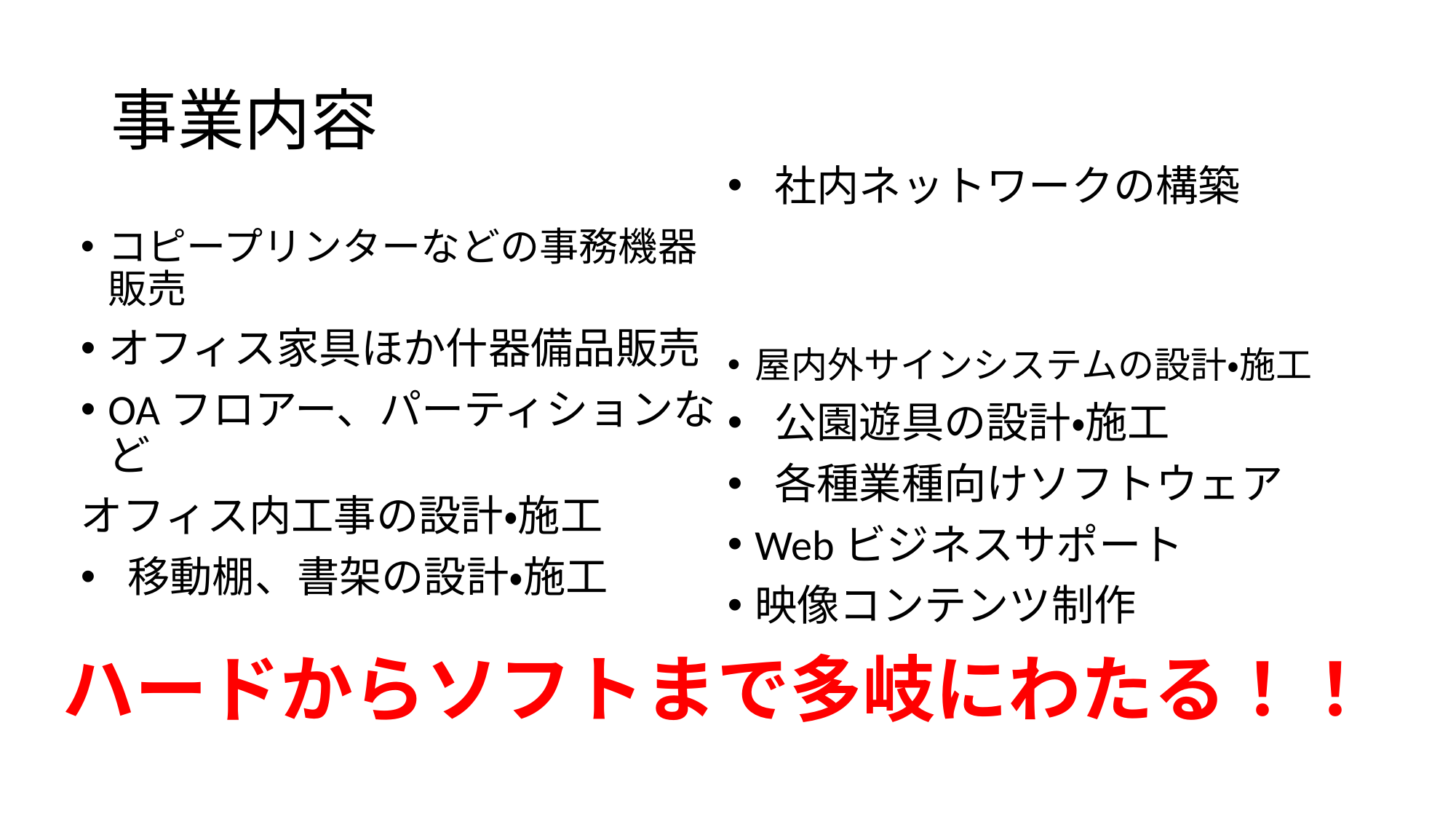

# 事業内容

コピープリンターなどの事務機器販売
オフィス家具ほか什器備品販売
OAフロアー、パーティションなど
オフィス内工事の設計・施工
 移動棚、書架の設計・施工
 社内ネットワークの構築

屋内外サインシステムの設計・施工
 公園遊具の設計・施工
 各種業種向けソフトウェア
Webビジネスサポート
映像コンテンツ制作
ハードからソフトまで多岐にわたる！！